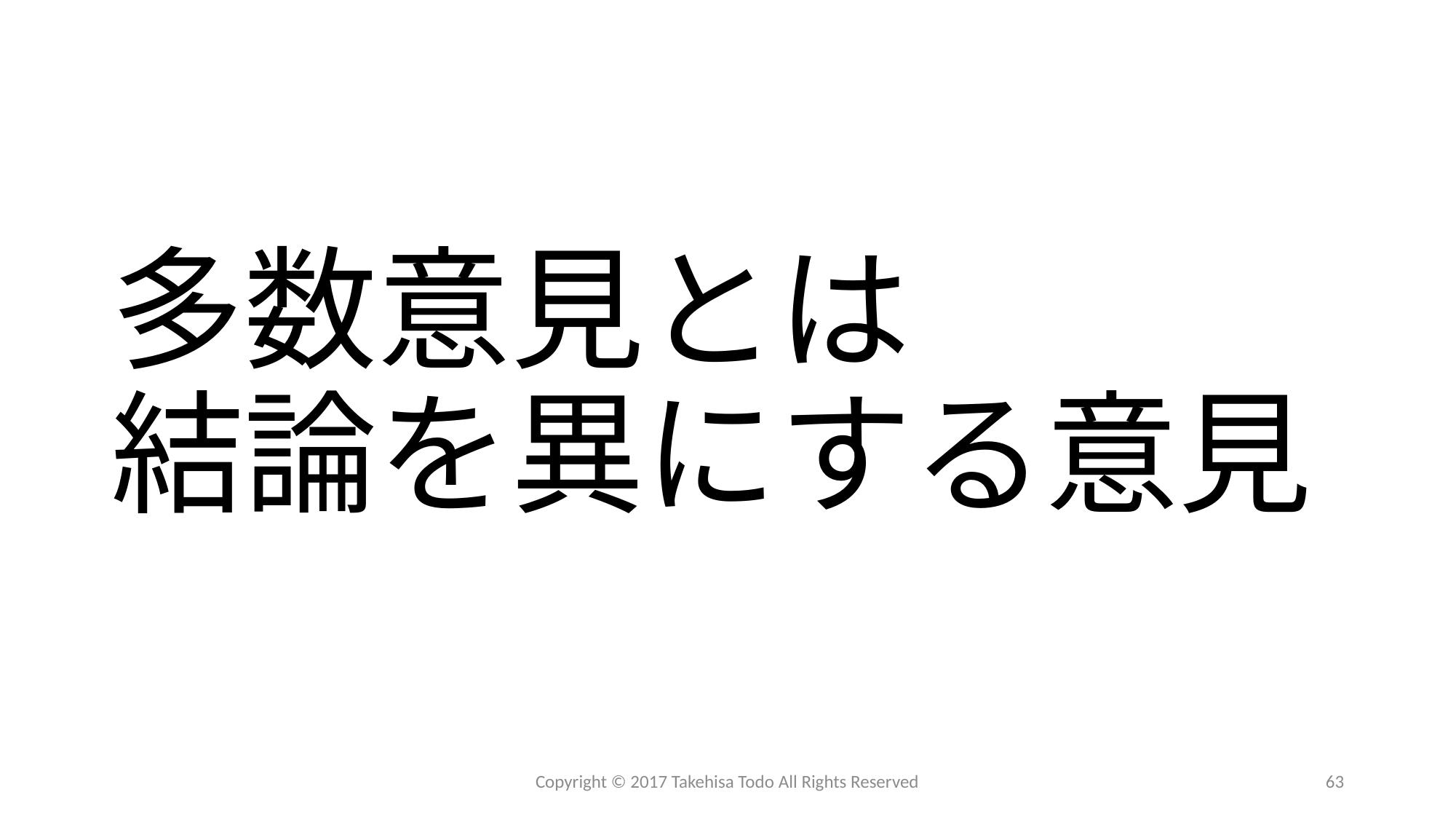

# 多数意見とは 結論を異にする意見
Copyright © 2017 Takehisa Todo All Rights Reserved
63